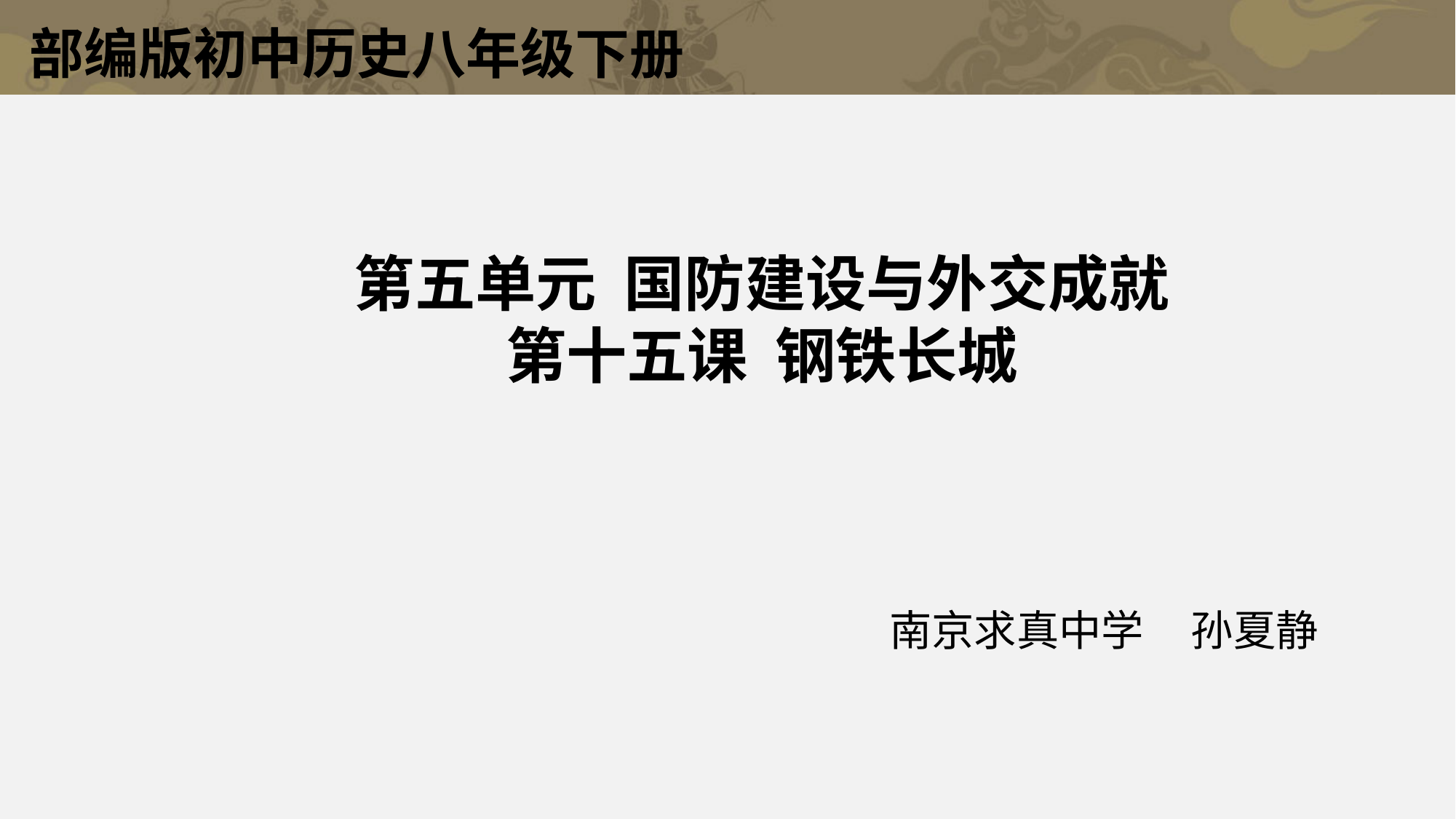

部编版初中历史八年级下册
第五单元  国防建设与外交成就
第十五课  钢铁长城
南京求真中学     孙夏静